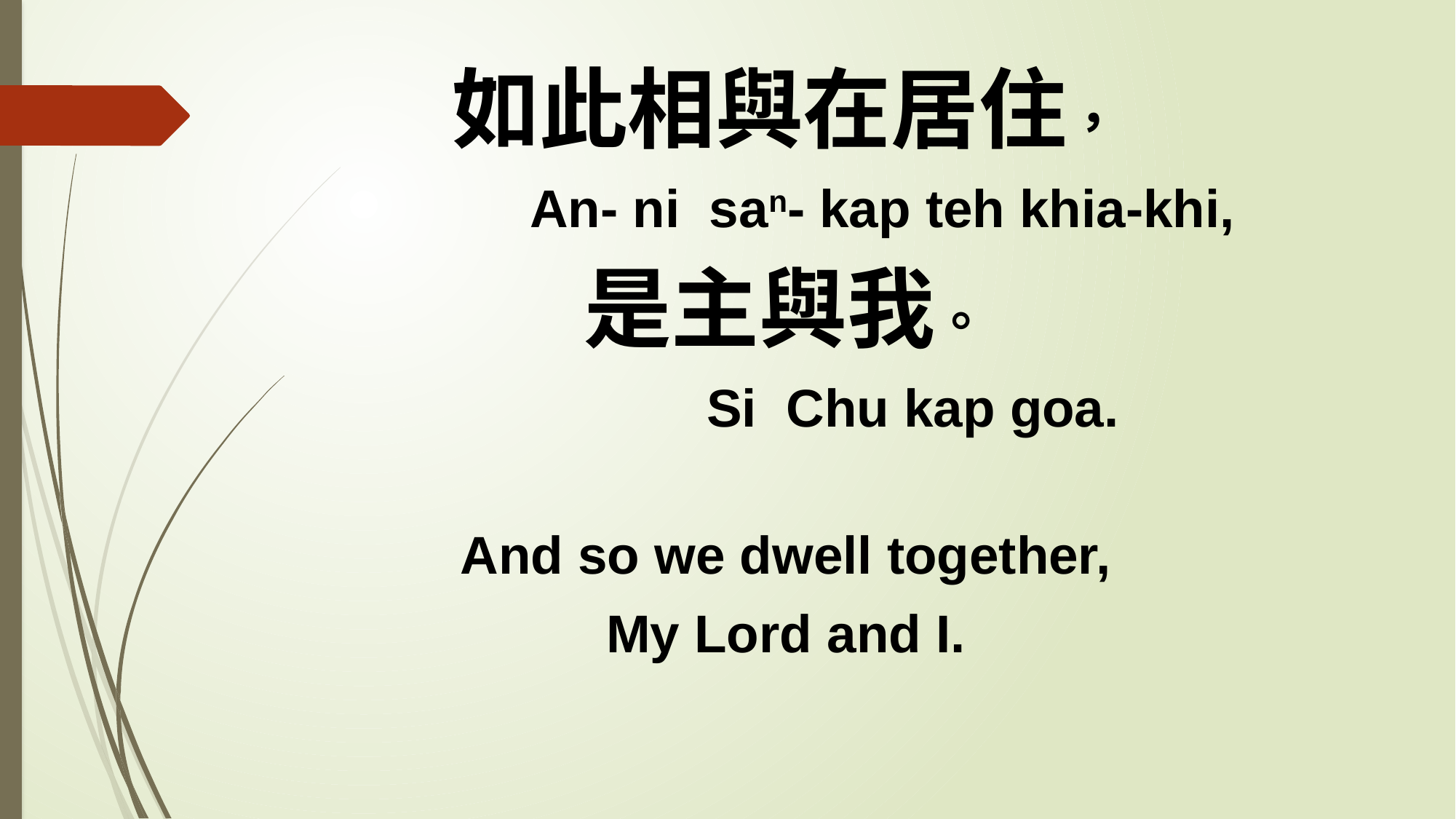

如此相與在居住，
                  An- ni  san- kap teh khia-khi,
是主與我。
                              Si  Chu kap goa.

And so we dwell together,
My Lord and I.